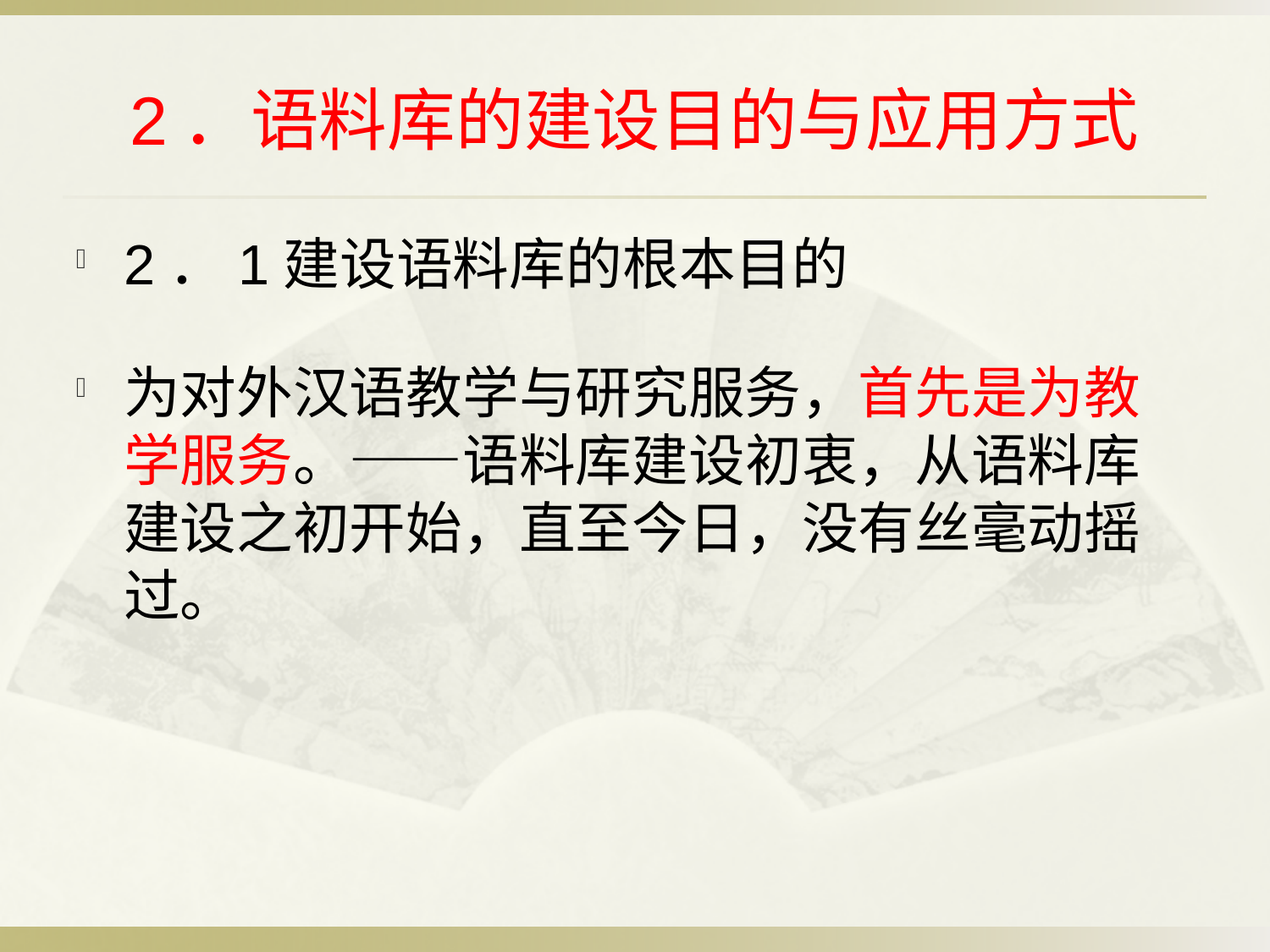

# 2．语料库的建设目的与应用方式
2．1建设语料库的根本目的

为对外汉语教学与研究服务，首先是为教学服务。——语料库建设初衷，从语料库建设之初开始，直至今日，没有丝毫动摇过。